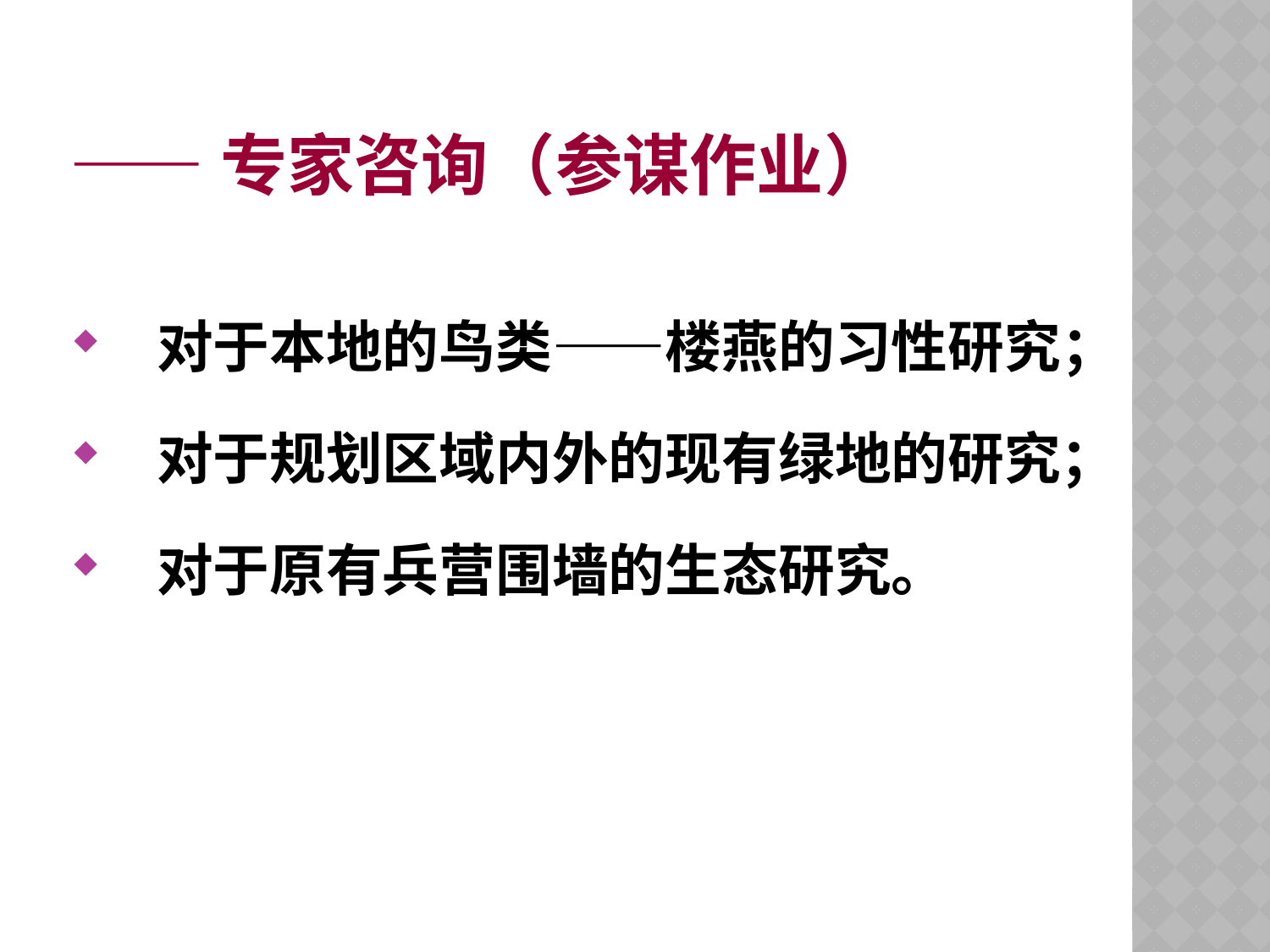

# ——专家咨询（参谋作业）
对于本地的鸟类——楼燕的习性研究；
对于规划区域内外的现有绿地的研究；
对于原有兵营围墙的生态研究。